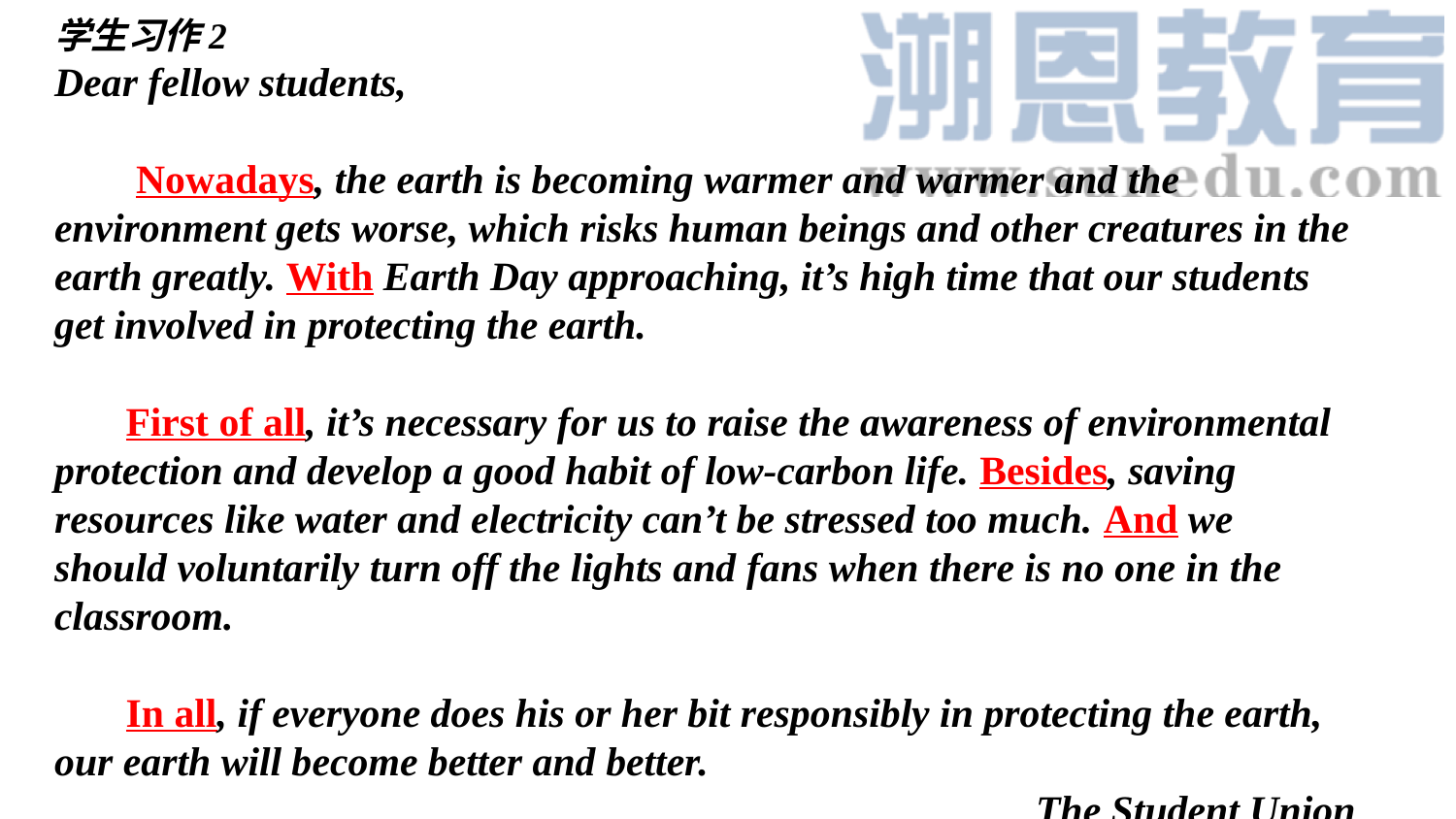

学生习作2
Dear fellow students,

        Nowadays, the earth is becoming warmer and warmer and the environment gets worse, which risks human beings and other creatures in the earth greatly. With Earth Day approaching, it’s high time that our students get involved in protecting the earth.

       First of all, it’s necessary for us to raise the awareness of environmental protection and develop a good habit of low-carbon life. Besides, saving resources like water and electricity can’t be stressed too much. And we should voluntarily turn off the lights and fans when there is no one in the classroom.

       In all, if everyone does his or her bit responsibly in protecting the earth, our earth will become better and better.
The Student Union